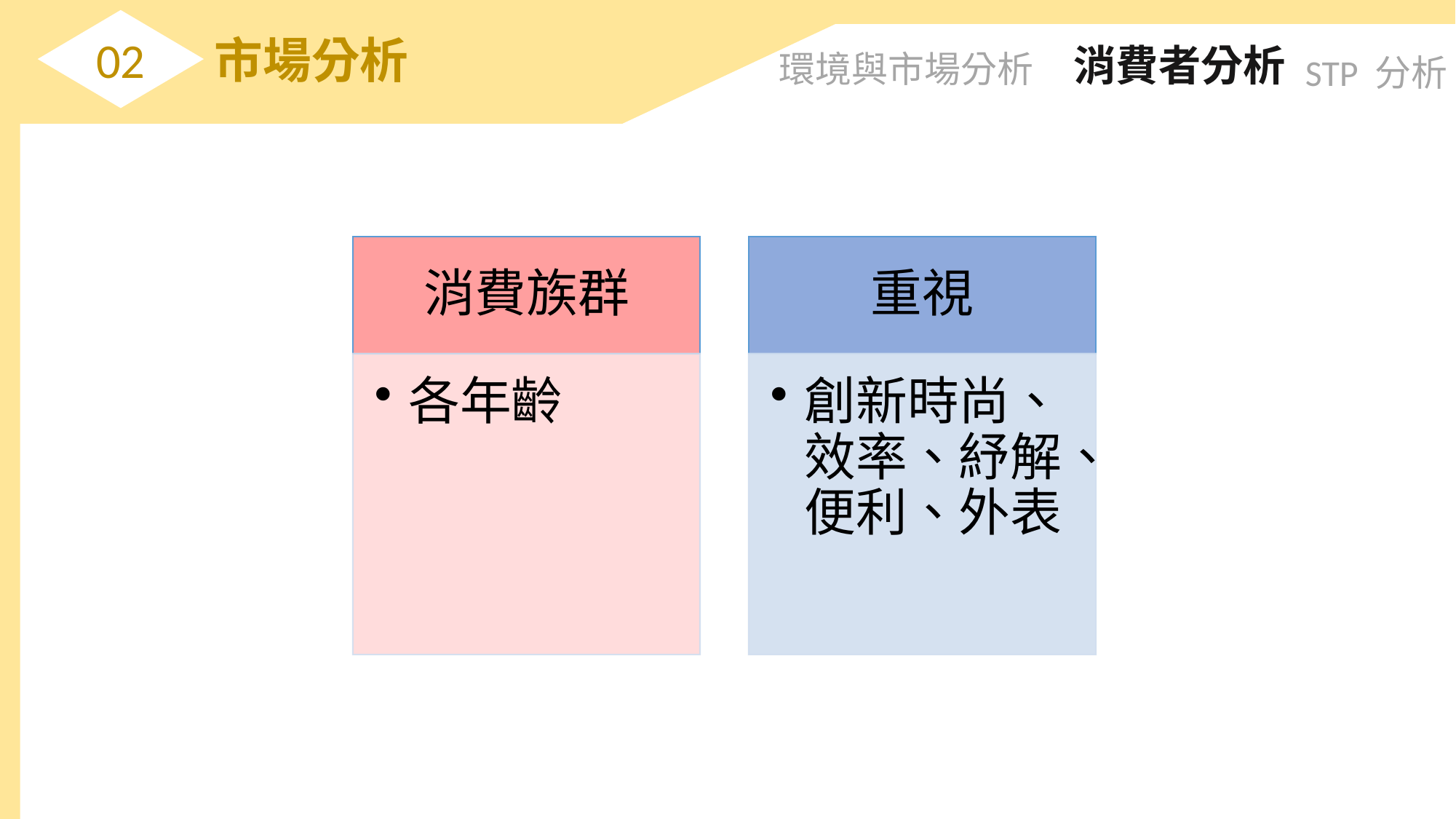

消費者分析
環境與市場分析
STP 分析
消費族群
各年齡
重視
創新時尚、效率、紓解、便利、外表